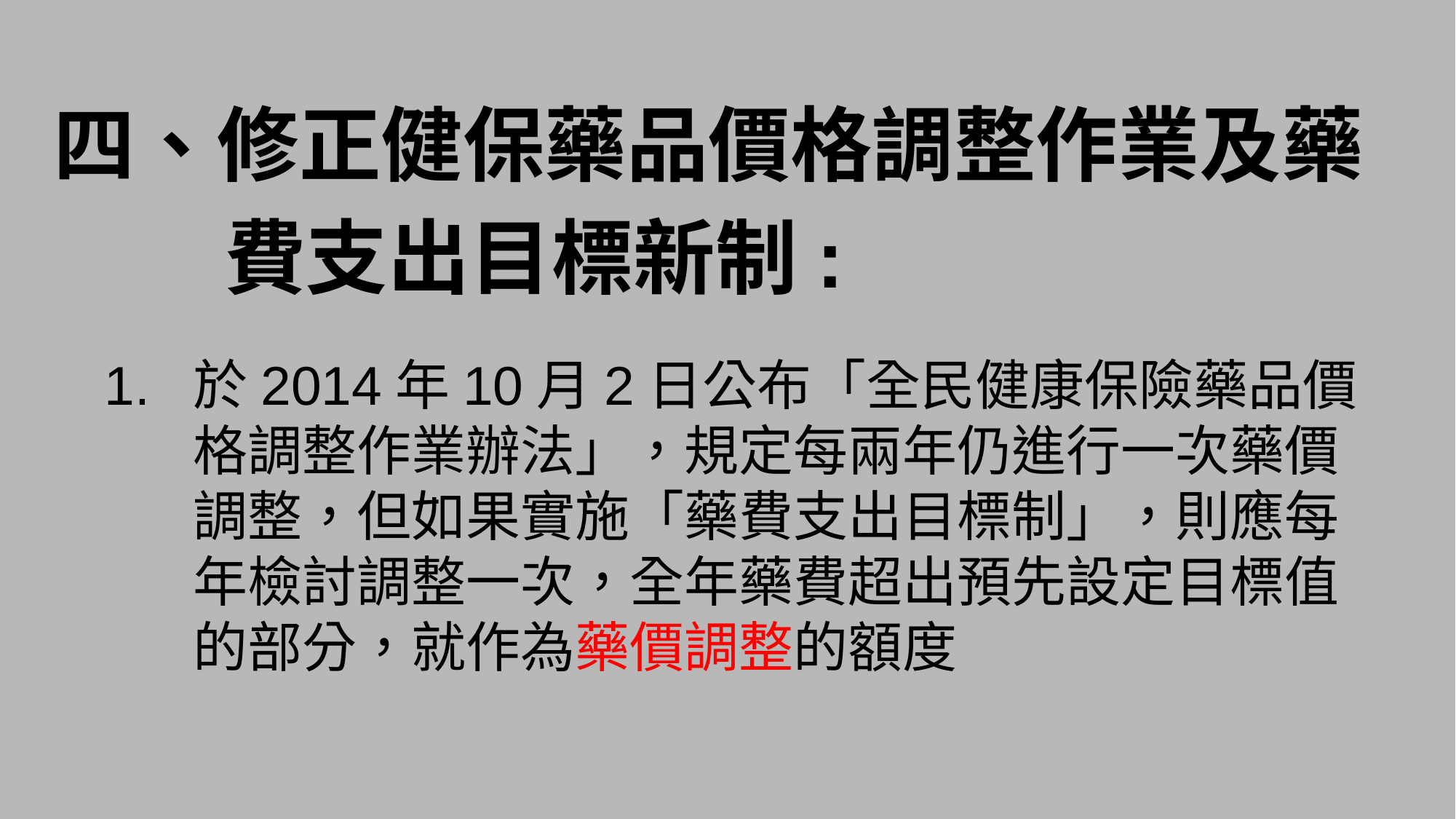

四、修正健保藥品價格調整作業及藥費支出目標新制:
於2014年10月2日公布「全民健康保險藥品價格調整作業辦法」，規定每兩年仍進行一次藥價調整，但如果實施「藥費支出目標制」，則應每年檢討調整一次，全年藥費超出預先設定目標值的部分，就作為藥價調整的額度